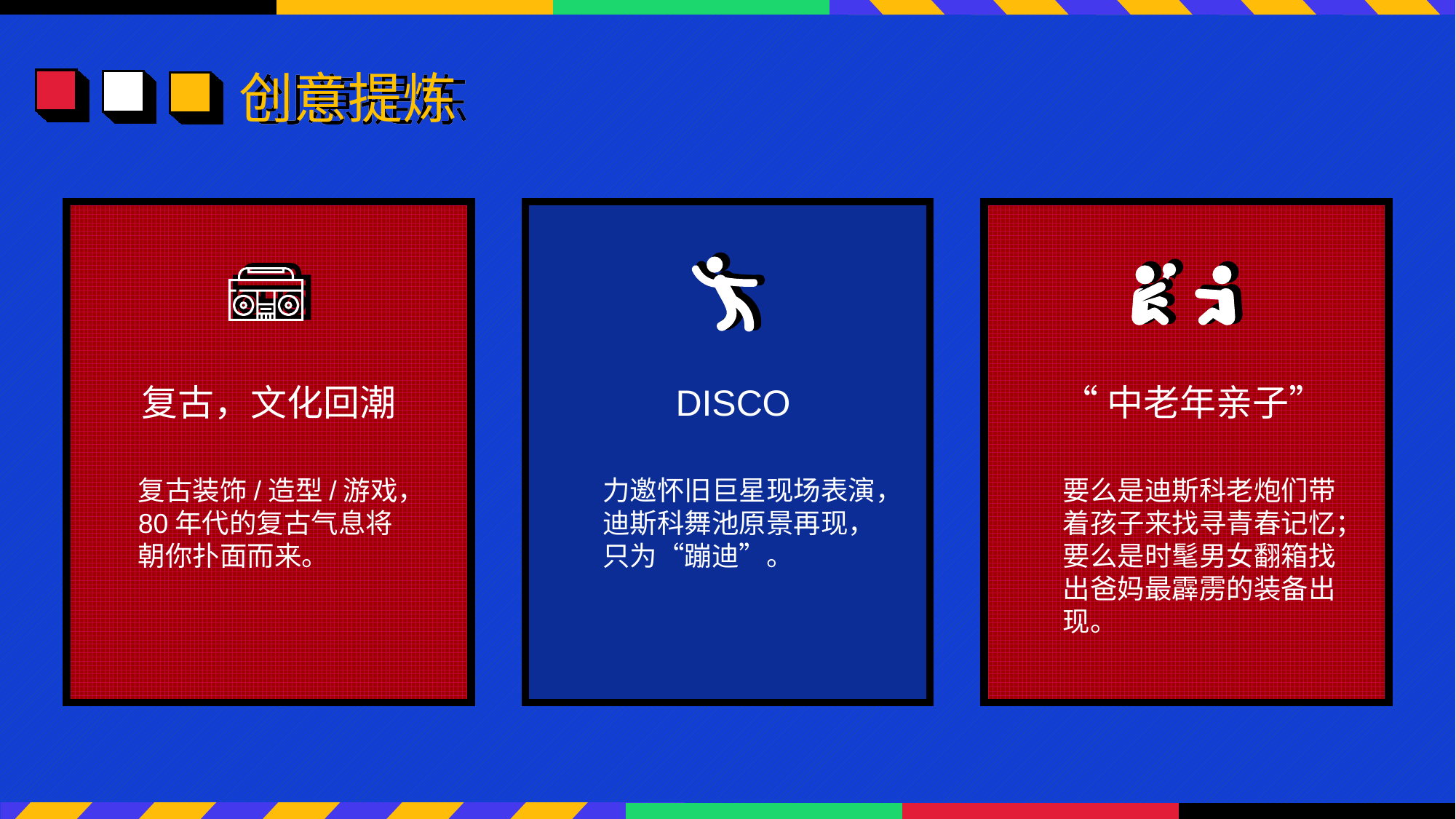

创意提炼

e7d195523061f1c014067dcdecc575152f10ae646ff30371FC14E04CBD8A0595D57F6CDBA823B518523CA698145CBBEA65F877A6E3997D6B8DEF6052BA829DF3F176213BBC8D816D7081C6C9F914C69E960D8A26F45EA7553F89B5672B19D005D4C25272B1F74C6289311C1EC610903588F08065ADF7EB76A2F8EA4E4F07F3B8C54DF4A9478C57747533BA2EBEA7AF8FD0735DB2E77DC734

复古，文化回潮
DISCO
“中老年亲子”
复古装饰/造型/游戏，80年代的复古气息将朝你扑面而来。
力邀怀旧巨星现场表演，迪斯科舞池原景再现，只为“蹦迪”。
要么是迪斯科老炮们带着孩子来找寻青春记忆；要么是时髦男女翻箱找出爸妈最霹雳的装备出现。